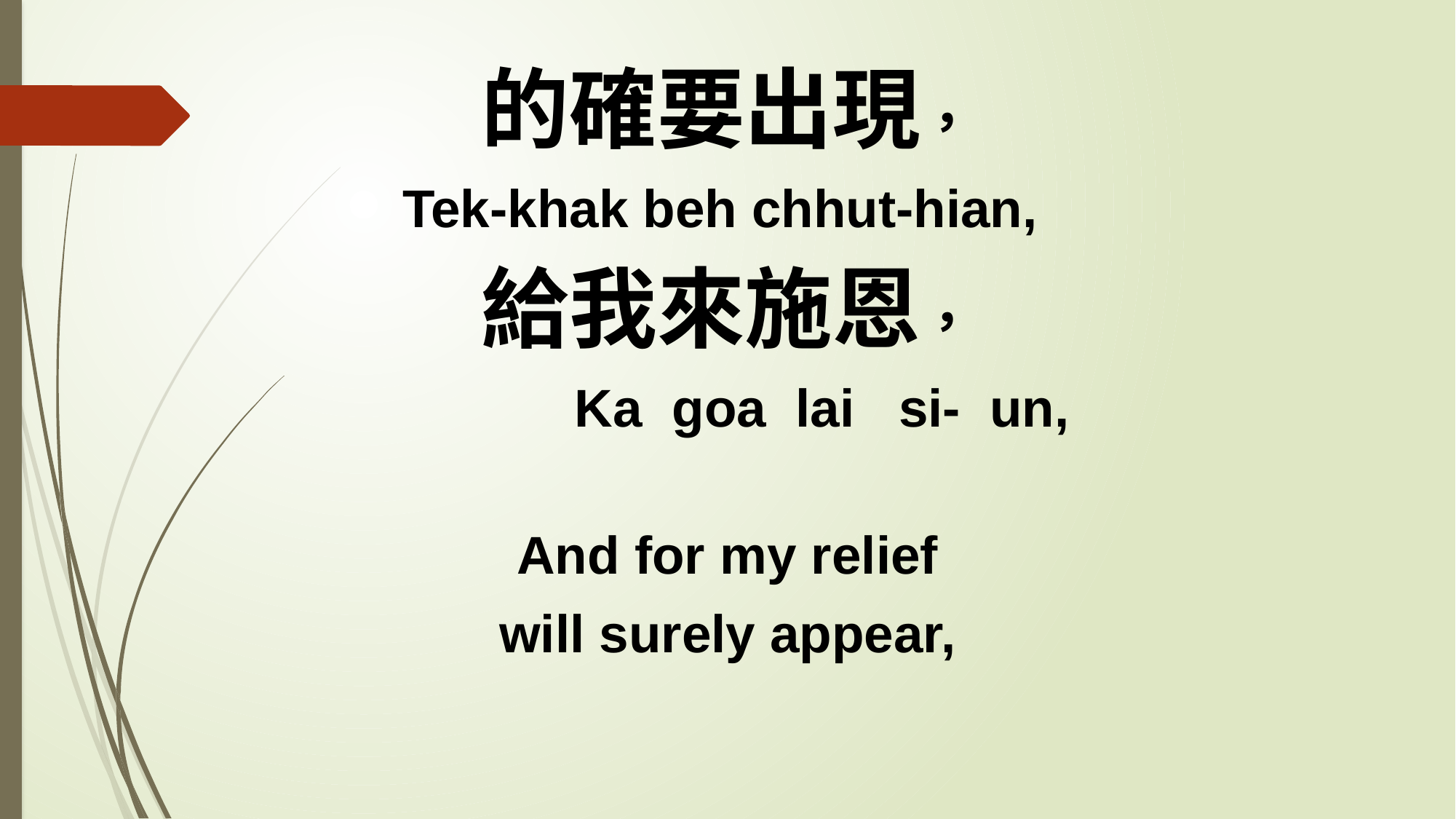

的確要出現，
Tek-khak beh chhut-hian,
給我來施恩，
                         Ka  goa  lai   si-  un,

And for my relief
will surely appear,